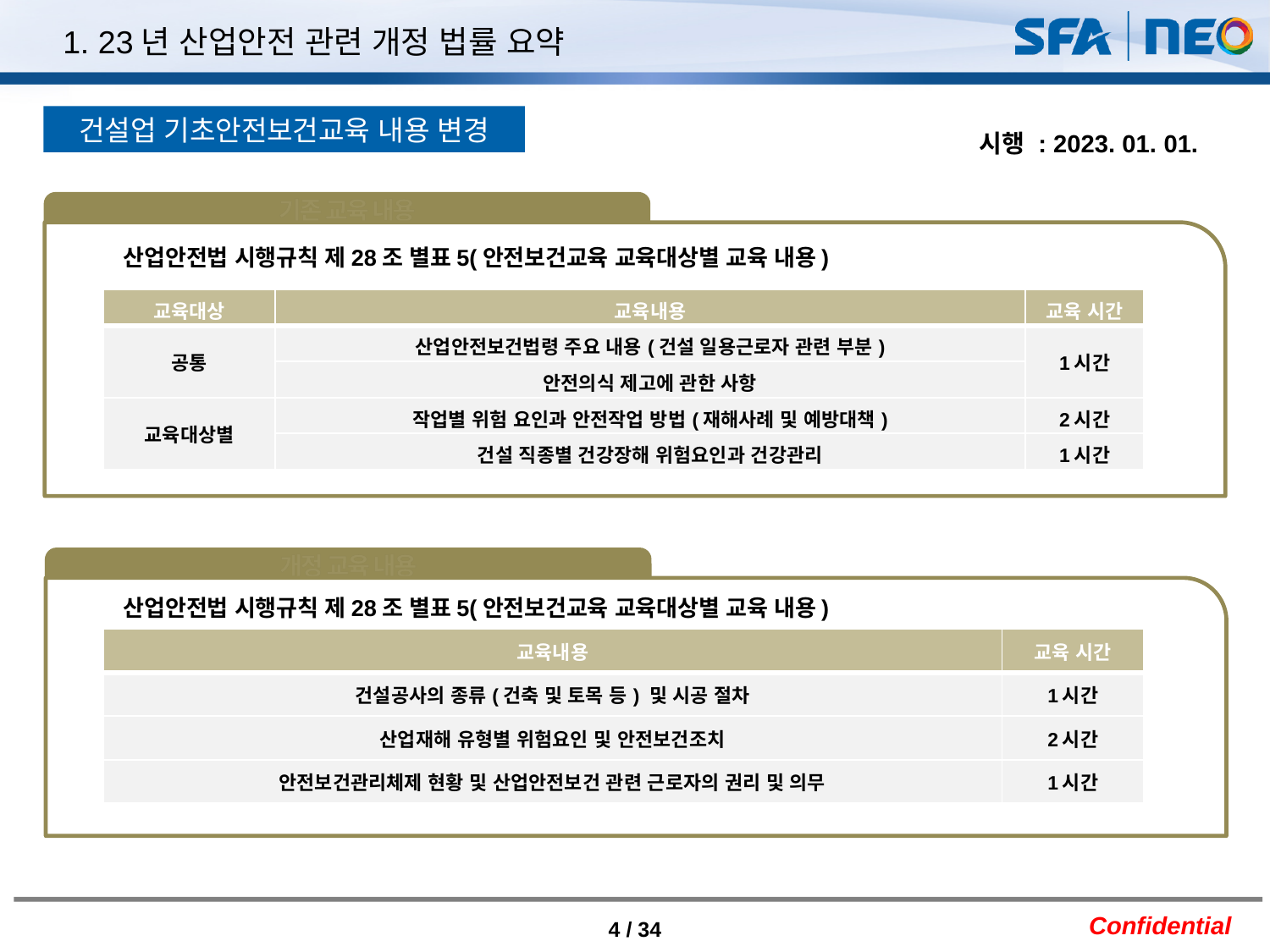

1. 23년 산업안전 관련 개정 법률 요약
건설업 기초안전보건교육 내용 변경
시행 : 2023. 01. 01.

기존 교육 내용
산업안전법 시행규칙 제28조 별표5(안전보건교육 교육대상별 교육 내용)
| 교육대상 | 교육내용 | 교육 시간 |
| --- | --- | --- |
| 공통 | 산업안전보건법령 주요 내용(건설 일용근로자 관련 부분) | 1시간 |
|  | 안전의식 제고에 관한 사항 |  |
| 교육대상별 | 작업별 위험 요인과 안전작업 방법(재해사례 및 예방대책) | 2시간 |
|  | 건설 직종별 건강장해 위험요인과 건강관리 | 1시간 |
개정 교육 내용
산업안전법 시행규칙 제28조 별표5(안전보건교육 교육대상별 교육 내용)
| 교육내용 | 교육 시간 |
| --- | --- |
| 건설공사의 종류(건축 및 토목 등) 및 시공 절차 | 1시간 |
| 산업재해 유형별 위험요인 및 안전보건조치 | 2시간 |
| 안전보건관리체제 현황 및 산업안전보건 관련 근로자의 권리 및 의무 | 1시간 |